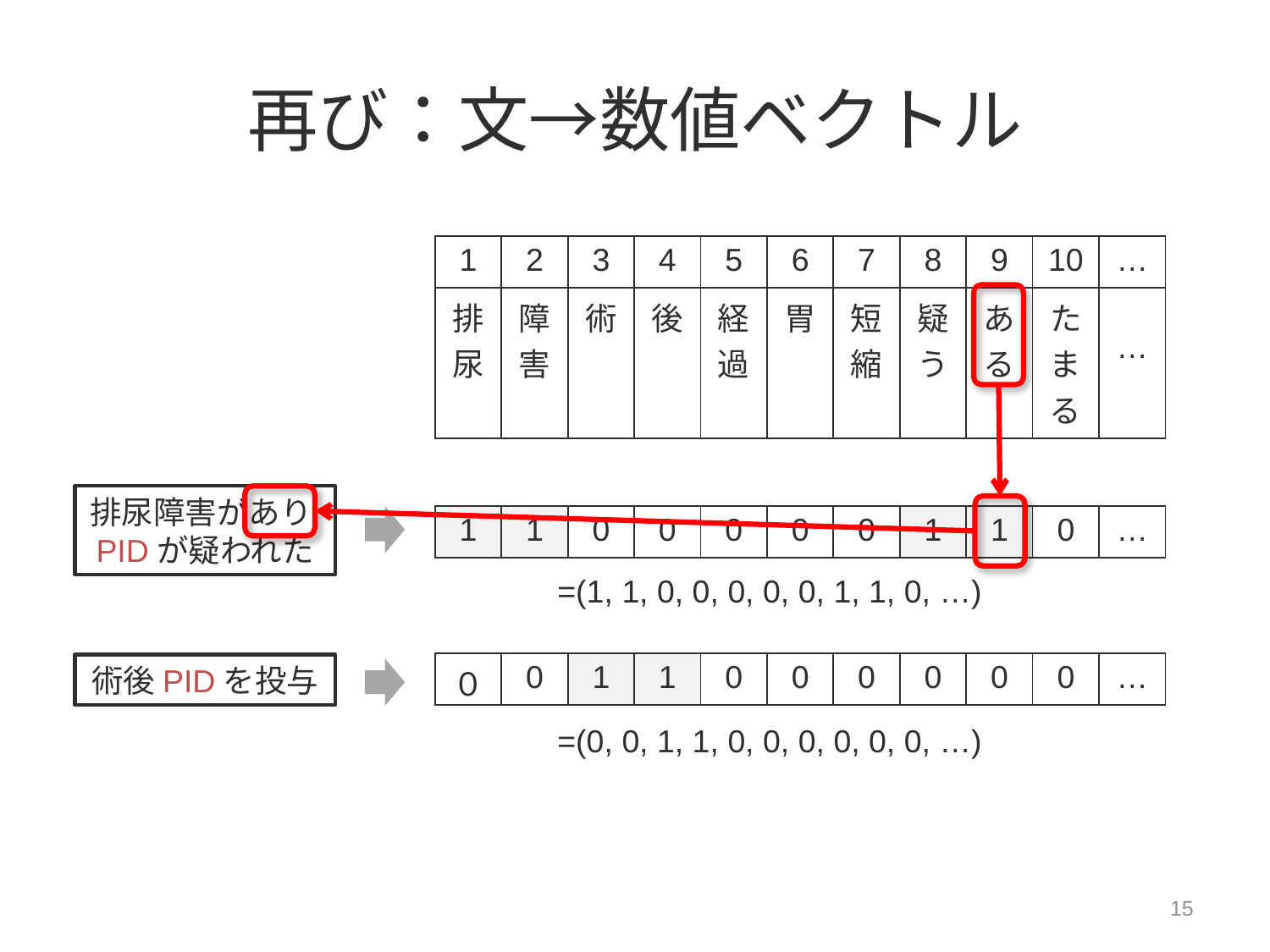

# 再び：文→数値ベクトル
| 1 | 2 | 3 | 4 | 5 | 6 | 7 | 8 | 9 | 10 | … |
| --- | --- | --- | --- | --- | --- | --- | --- | --- | --- | --- |
| 排尿 | 障害 | 術 | 後 | 経過 | 胃 | 短縮 | 疑う | ある | たまる | … |

排尿障害がありPIDが疑われた

| 1 | 1 | 0 | 0 | 0 | 0 | 0 | 1 | 1 | 0 | … |
| --- | --- | --- | --- | --- | --- | --- | --- | --- | --- | --- |
=(1, 1, 0, 0, 0, 0, 0, 1, 1, 0, …)
| ０ | 0 | 1 | 1 | 0 | 0 | 0 | 0 | 0 | 0 | … |
| --- | --- | --- | --- | --- | --- | --- | --- | --- | --- | --- |
術後PIDを投与

=(0, 0, 1, 1, 0, 0, 0, 0, 0, 0, …)
15